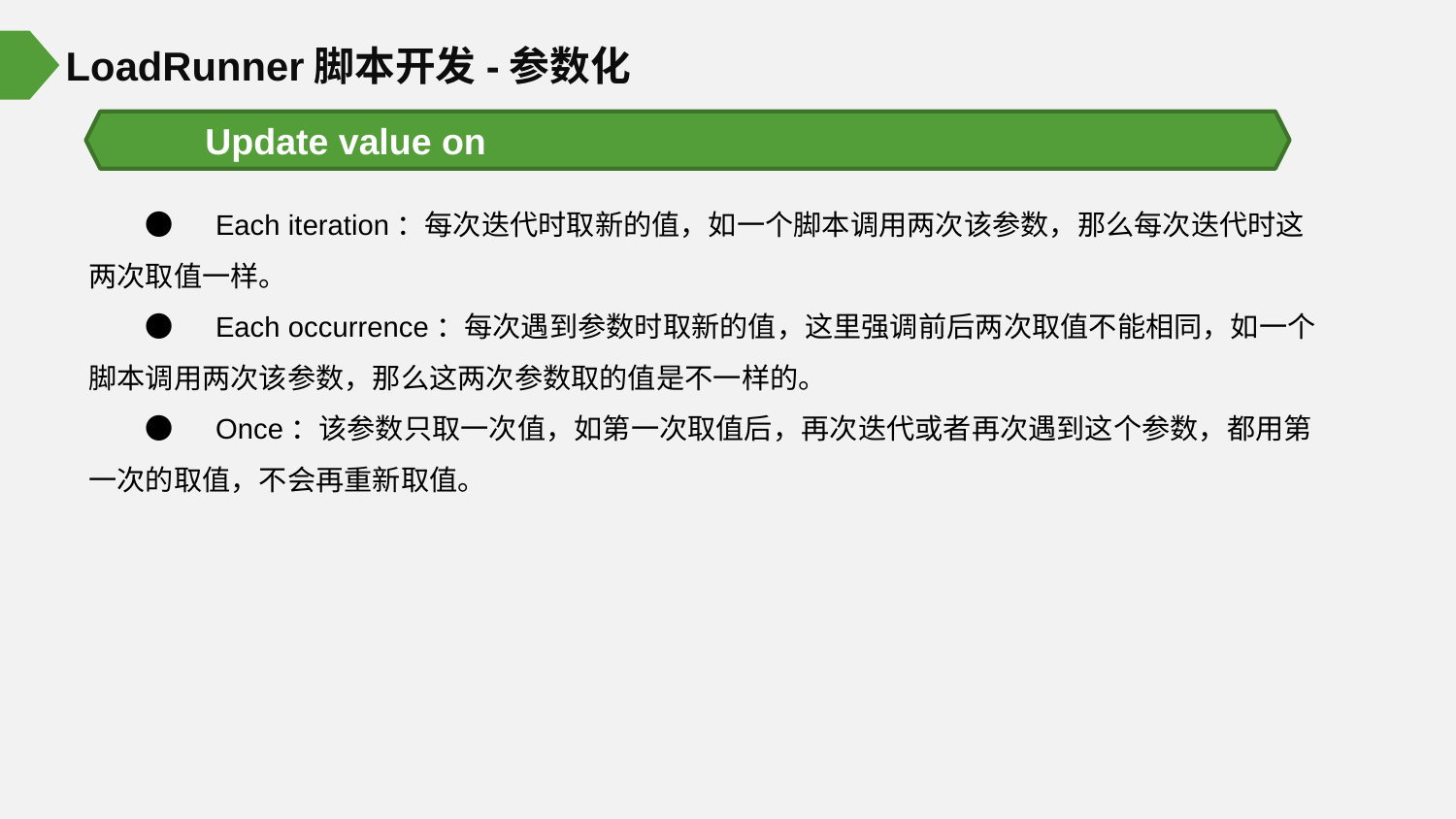

LoadRunner脚本开发-参数化
Update value on
●　Each iteration：每次迭代时取新的值，如一个脚本调用两次该参数，那么每次迭代时这两次取值一样。
●　Each occurrence：每次遇到参数时取新的值，这里强调前后两次取值不能相同，如一个脚本调用两次该参数，那么这两次参数取的值是不一样的。
●　Once：该参数只取一次值，如第一次取值后，再次迭代或者再次遇到这个参数，都用第一次的取值，不会再重新取值。